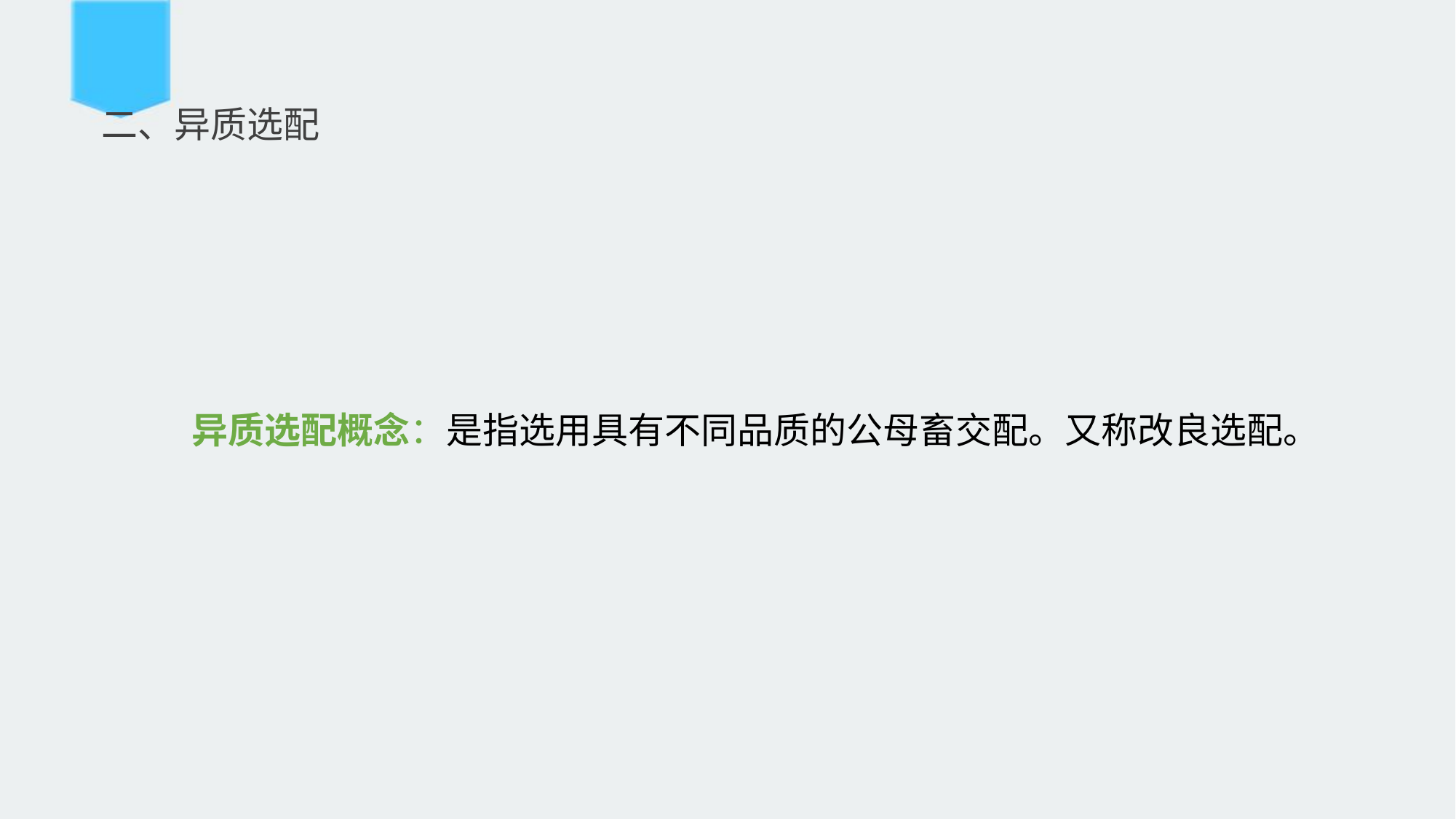

# 二、异质选配

异质选配概念：是指选用具有不同品质的公母畜交配。又称改良选配。